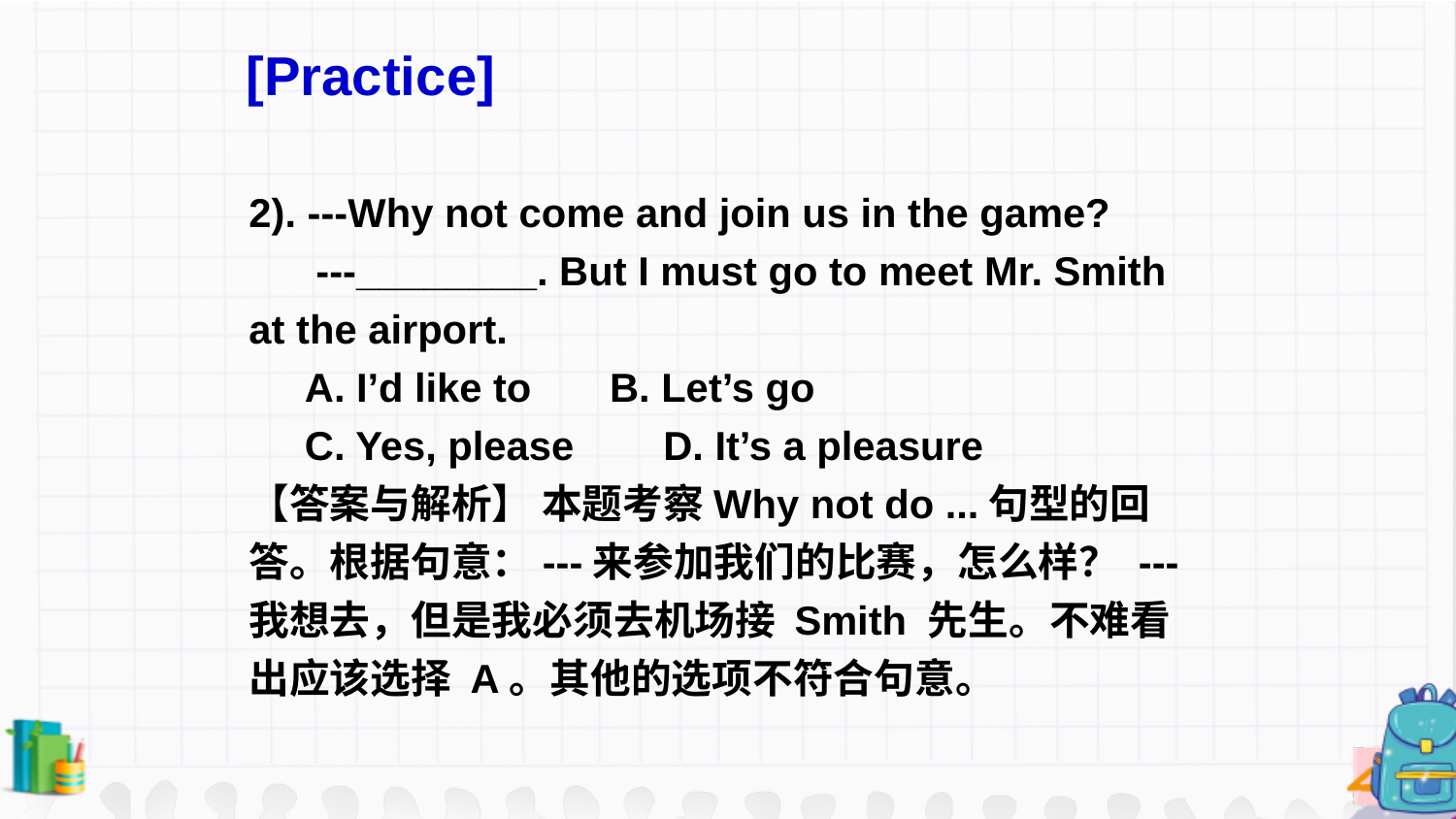

[Practice]
2). ---Why not come and join us in the game?
      ---________. But I must go to meet Mr. Smith at the airport.
     A. I’d like to       B. Let’s go
     C. Yes, please        D. It’s a pleasure
【答案与解析】 本题考察Why not do ...句型的回答。根据句意：---来参加我们的比赛，怎么样？ ---我想去，但是我必须去机场接 Smith 先生。不难看出应该选择 A。其他的选项不符合句意。